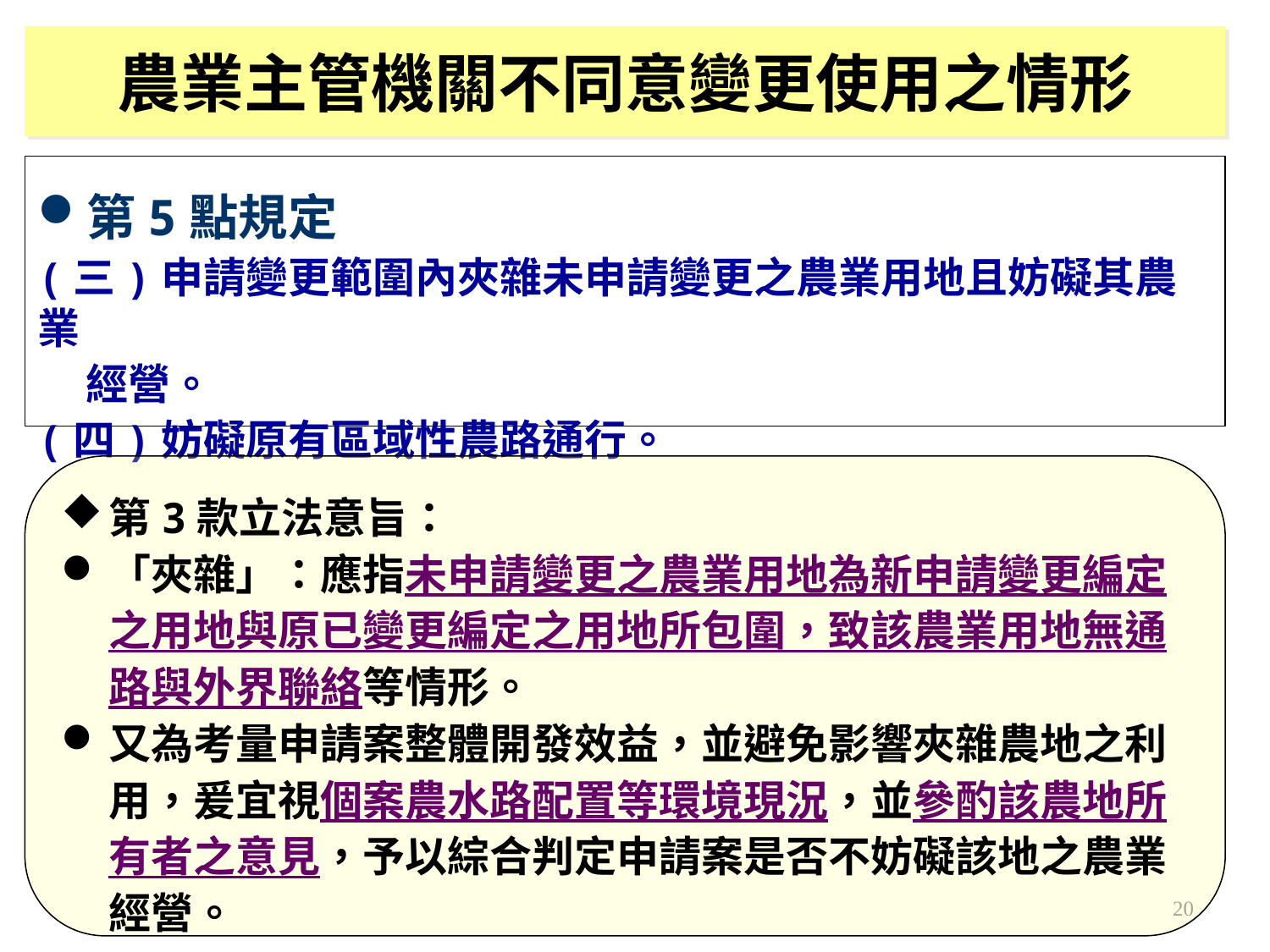

農業主管機關不同意變更使用之情形
第5點規定
(三)申請變更範圍內夾雜未申請變更之農業用地且妨礙其農業
    經營。
(四)妨礙原有區域性農路通行。
第3款立法意旨：
「夾雜」：應指未申請變更之農業用地為新申請變更編定之用地與原已變更編定之用地所包圍，致該農業用地無通路與外界聯絡等情形。
又為考量申請案整體開發效益，並避免影響夾雜農地之利用，爰宜視個案農水路配置等環境現況，並參酌該農地所有者之意見，予以綜合判定申請案是否不妨礙該地之農業經營。
20